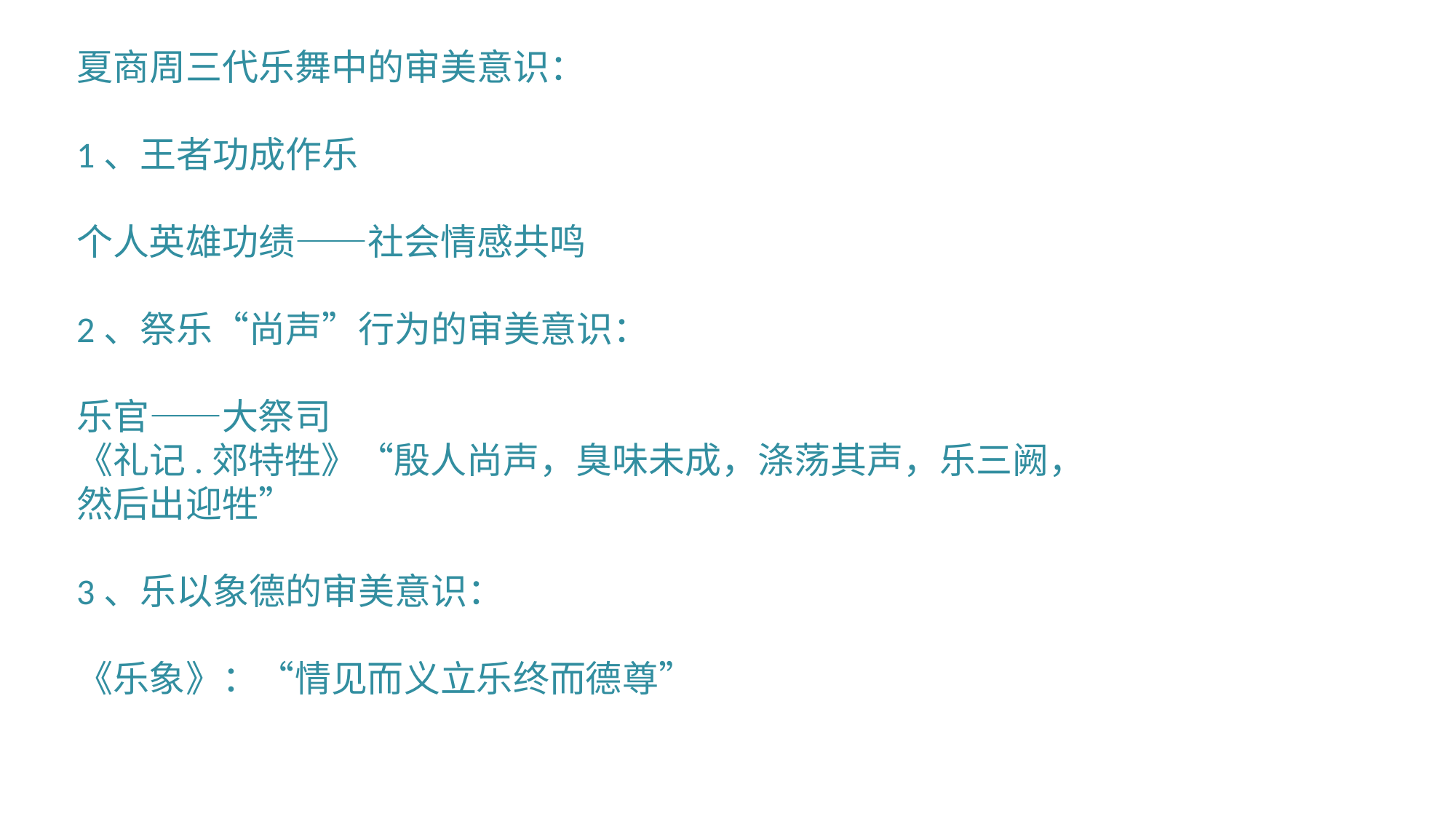

夏商周三代乐舞中的审美意识：

1、王者功成作乐

个人英雄功绩——社会情感共鸣

2、祭乐“尚声”行为的审美意识：

乐官——大祭司
《礼记.郊特牲》“殷人尚声，臭味未成，涤荡其声，乐三阙，然后出迎牲”

3、乐以象德的审美意识：

《乐象》：“情见而义立乐终而德尊”